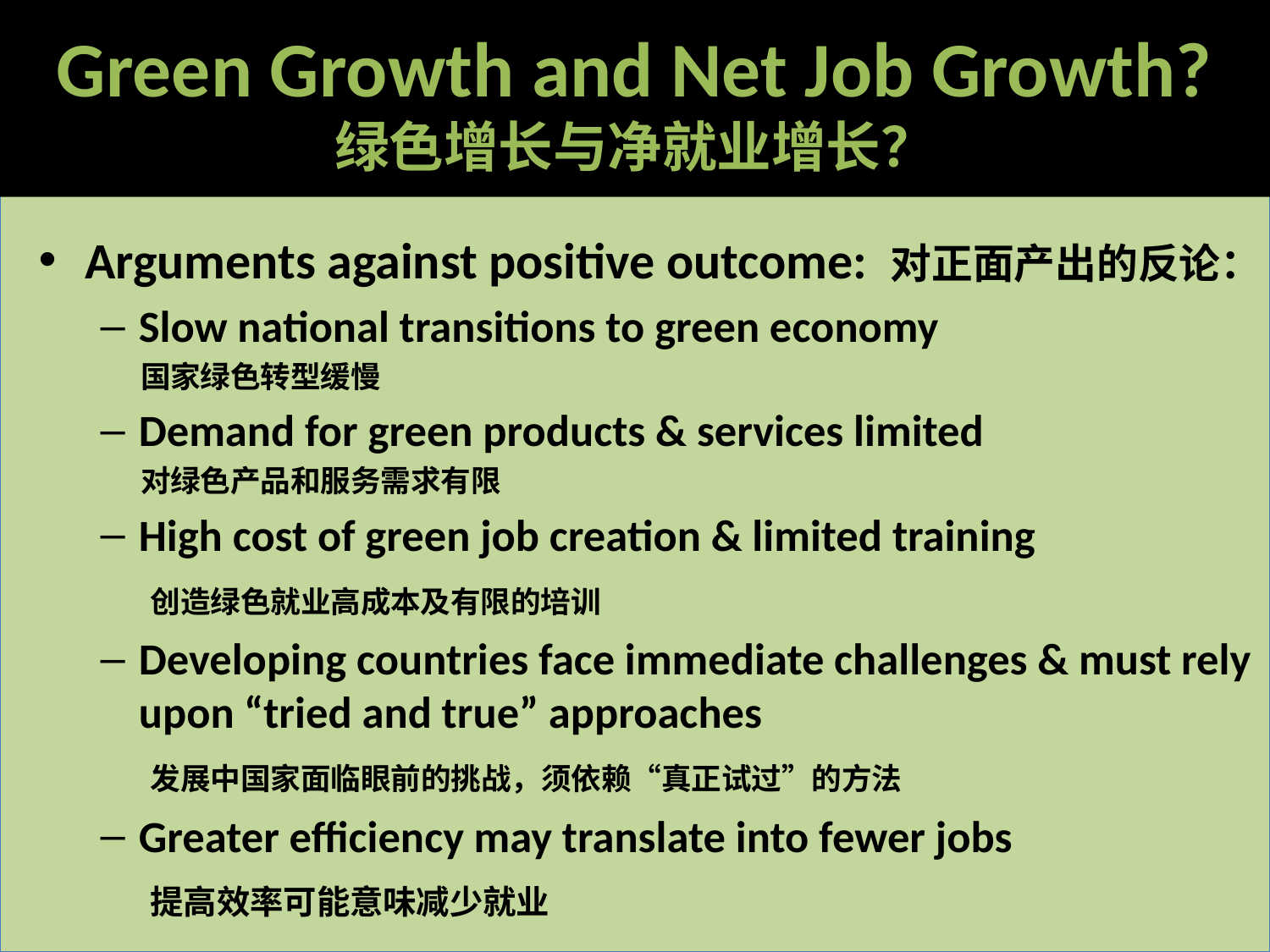

# Green Growth and Net Job Growth? 绿色增长与净就业增长？
Arguments against positive outcome: 对正面产出的反论：
Slow national transitions to green economy
     国家绿色转型缓慢
Demand for green products & services limited
     对绿色产品和服务需求有限
High cost of green job creation & limited training
    创造绿色就业高成本及有限的培训
Developing countries face immediate challenges & must rely upon “tried and true” approaches
    发展中国家面临眼前的挑战，须依赖“真正试过”的方法
Greater efficiency may translate into fewer jobs
    提高效率可能意味减少就业

20